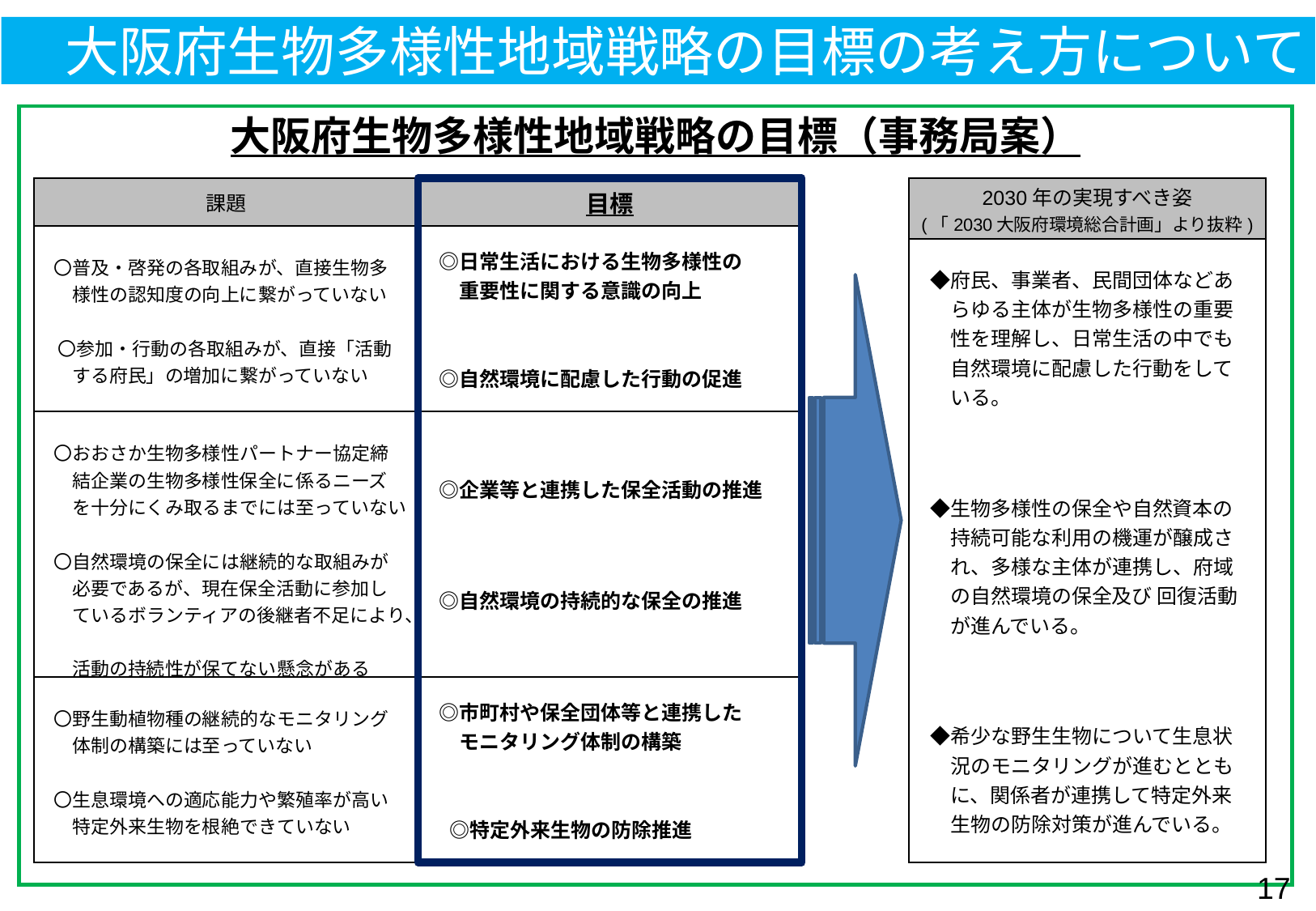

大阪府生物多様性地域戦略の目標の考え方について

大阪府生物多様性地域戦略の目標（事務局案）

| 課題 | 目標 |
| --- | --- |
| 〇普及・啓発の各取組みが、直接生物多 　　様性の認知度の向上に繋がっていない 　〇参加・行動の各取組みが、直接「活動 　　する府民」の増加に繋がっていない | ◎日常生活における生物多様性の 　　重要性に関する意識の向上 　◎自然環境に配慮した行動の促進 |
| 〇おおさか生物多様性パートナー協定締 　　結企業の生物多様性保全に係るニーズ 　　を十分にくみ取るまでには至っていない 　〇自然環境の保全には継続的な取組みが 　　必要であるが、現在保全活動に参加し 　　ているボランティアの後継者不足により、　 　　活動の持続性が保てない懸念がある | ◎企業等と連携した保全活動の推進 　◎自然環境の持続的な保全の推進 |
| 〇野生動植物種の継続的なモニタリング 　　体制の構築には至っていない 　〇生息環境への適応能力や繁殖率が高い 　　特定外来生物を根絶できていない | ◎市町村や保全団体等と連携した 　　モニタリング体制の構築 　◎特定外来生物の防除推進 |

| 2030年の実現すべき姿 (「2030大阪府環境総合計画」より抜粋) |
| --- |
| ◆府民、事業者、民間団体などあ 　　らゆる主体が生物多様性の重要 　　性を理解し、日常生活の中でも 　　自然環境に配慮した行動をして 　　いる。 　◆生物多様性の保全や自然資本の 　　持続可能な利用の機運が醸成さ 　　れ、多様な主体が連携し、府域 　　の自然環境の保全及び 回復活動 　　が進んでいる。 　◆希少な野生生物について生息状 　　況のモニタリングが進むととも 　　に、関係者が連携して特定外来 　　生物の防除対策が進んでいる。 |

17